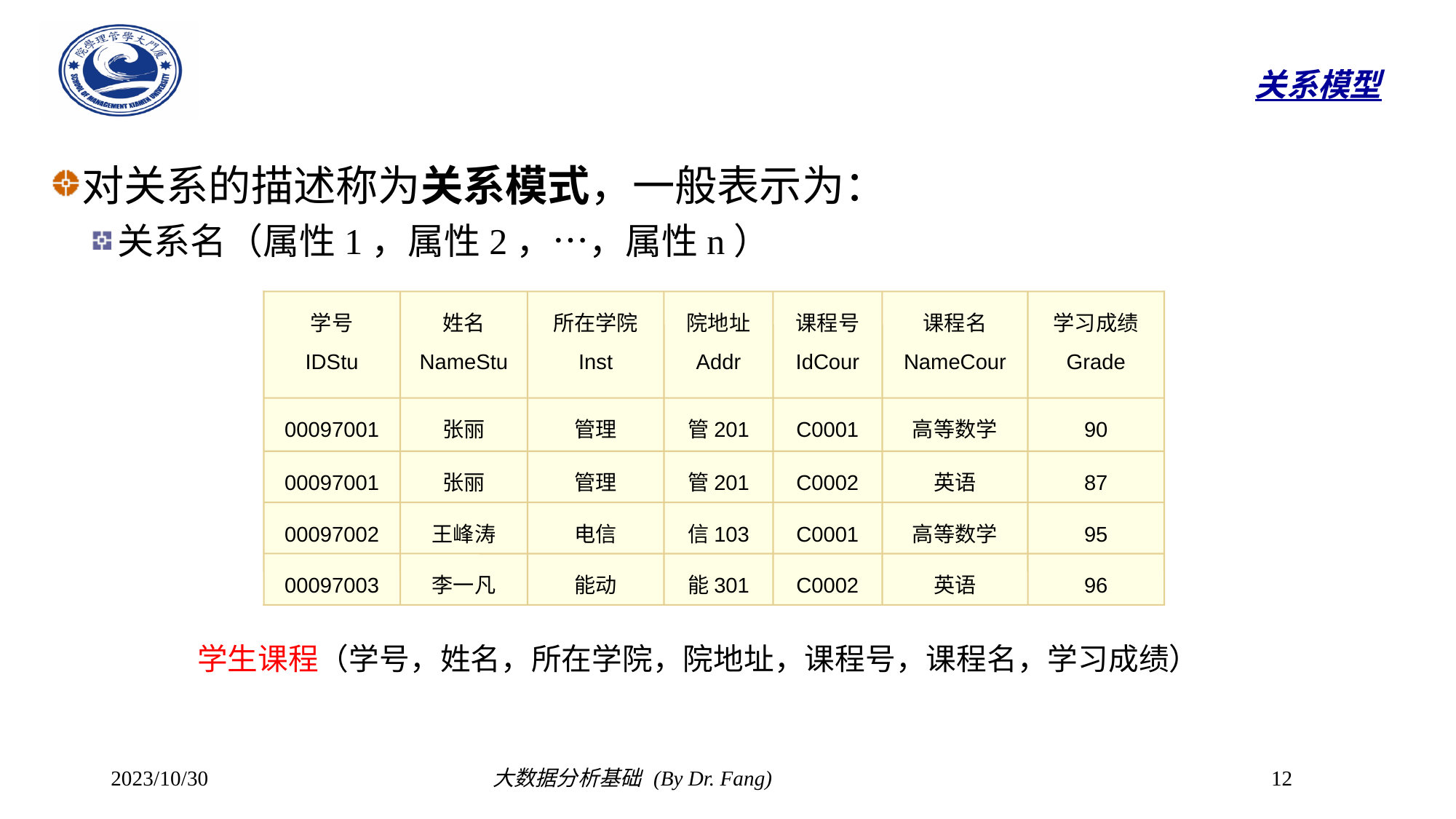

# 关系模型
对关系的描述称为关系模式，一般表示为：
关系名（属性1，属性2，…，属性n）

学号
IDStu

姓名
NameStu

所在学院
Inst

院地址
Addr

课程号
IdCour

课程名
NameCour

学习成绩
Grade

00097001

张丽
管理
管201
C0001
高等数学
90
00097001

张丽
管理
管201
C0002
英语
87
00097002

王峰涛
电信
信103
C0001
高等数学
95
00097003

李一凡
能动
能301
C0002
英语
96

学生课程（学号，姓名，所在学院，院地址，课程号，课程名，学习成绩）
2023/10/30
大数据分析基础 (By Dr. Fang)
12